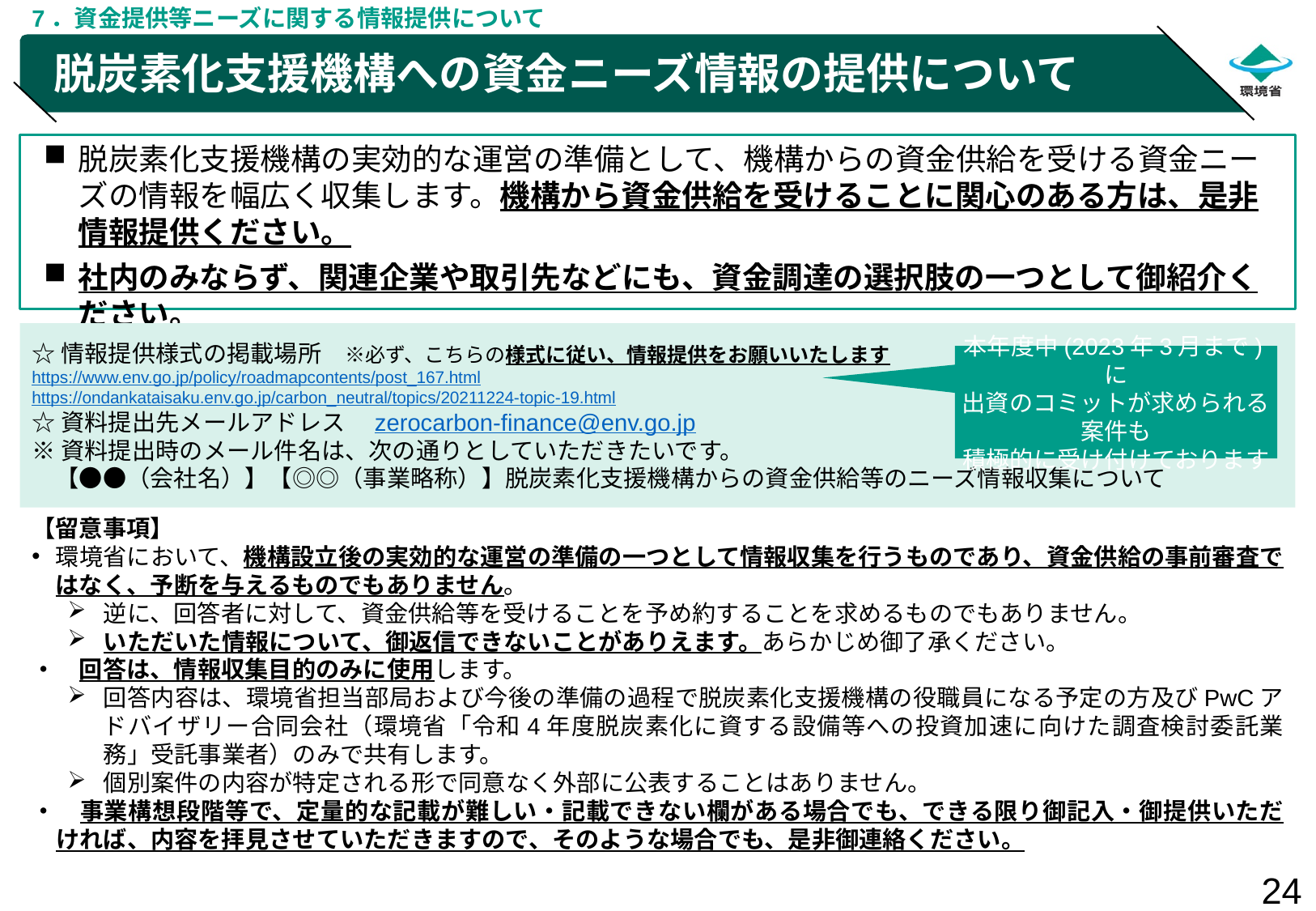

7．資金提供等ニーズに関する情報提供について
# 脱炭素化支援機構への資金ニーズ情報の提供について
脱炭素化支援機構の実効的な運営の準備として、機構からの資金供給を受ける資金ニーズの情報を幅広く収集します。機構から資金供給を受けることに関心のある方は、是非情報提供ください。
社内のみならず、関連企業や取引先などにも、資金調達の選択肢の一つとして御紹介ください。
支援を希望する企業だけでなく、金融機関やコンサル事業者から情報提供いただくことも可能です。
☆情報提供様式の掲載場所　※必ず、こちらの様式に従い、情報提供をお願いいたします
https://www.env.go.jp/policy/roadmapcontents/post_167.html
https://ondankataisaku.env.go.jp/carbon_neutral/topics/20211224-topic-19.html
☆資料提出先メールアドレス　zerocarbon-finance@env.go.jp
※資料提出時のメール件名は、次の通りとしていただきたいです。
　【●●（会社名）】【◎◎（事業略称）】脱炭素化⽀援機構からの資⾦供給等のニーズ情報収集について
本年度中(2023年3月まで)に
出資のコミットが求められる案件も
積極的に受け付けております
【留意事項】
環境省において、機構設立後の実効的な運営の準備の一つとして情報収集を行うものであり、資金供給の事前審査ではなく、予断を与えるものでもありません。
逆に、回答者に対して、資金供給等を受けることを予め約することを求めるものでもありません。
いただいた情報について、御返信できないことがありえます。あらかじめ御了承ください。
・　回答は、情報収集目的のみに使用します。
回答内容は、環境省担当部局および今後の準備の過程で脱炭素化支援機構の役職員になる予定の方及びPwCアドバイザリー合同会社（環境省「令和4年度脱炭素化に資する設備等への投資加速に向けた調査検討委託業務」受託事業者）のみで共有します。
個別案件の内容が特定される形で同意なく外部に公表することはありません。
・　事業構想段階等で、定量的な記載が難しい・記載できない欄がある場合でも、できる限り御記入・御提供いただければ、内容を拝見させていただきますので、そのような場合でも、是非御連絡ください。